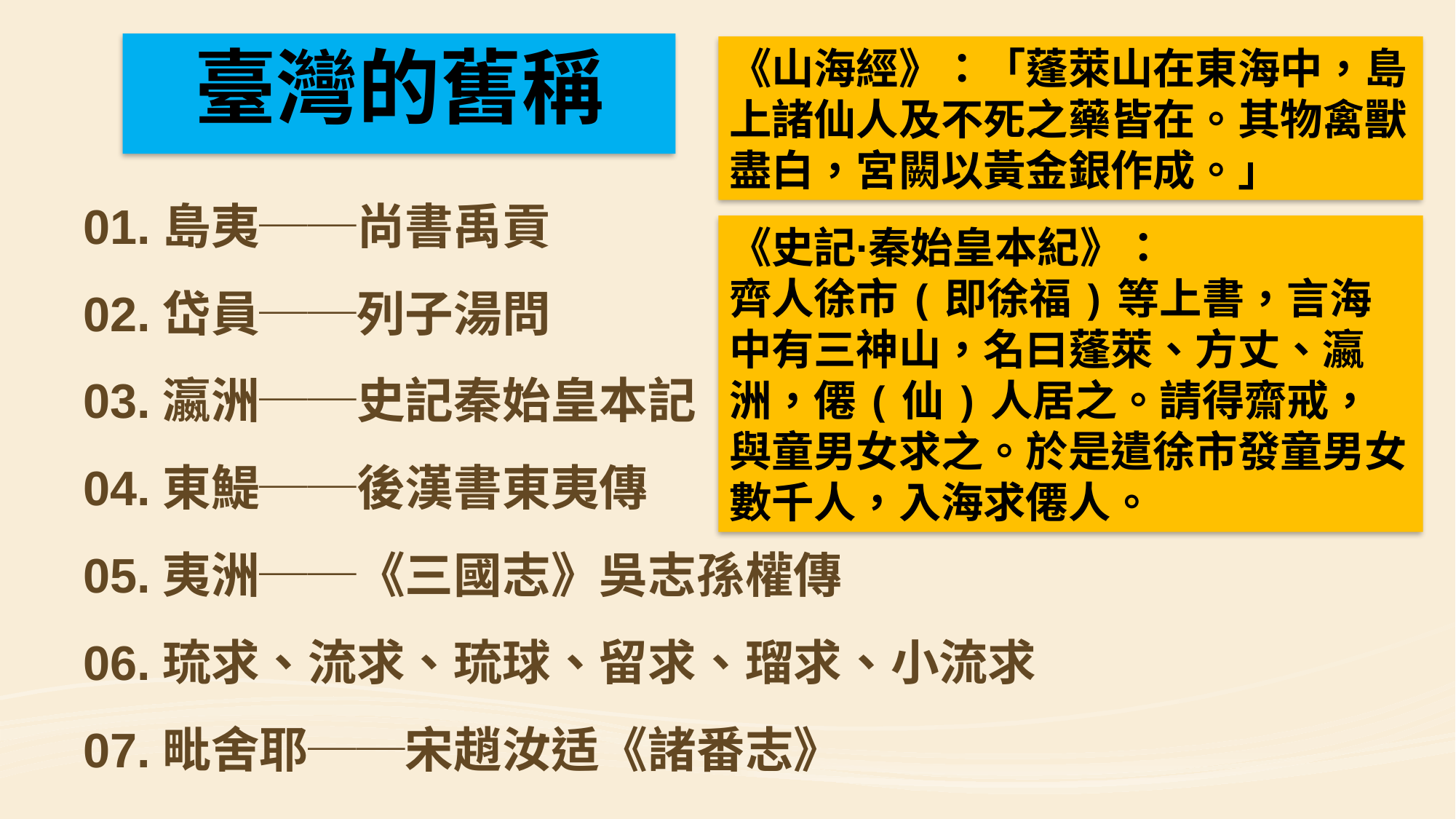

臺灣的舊稱
《山海經》：「蓬萊山在東海中，島上諸仙人及不死之藥皆在。其物禽獸盡白，宮闕以黃金銀作成。」
01.島夷──尚書禹貢
02.岱員──列子湯問
03.瀛洲──史記秦始皇本記
04.東鯷──後漢書東夷傳
05.夷洲──《三國志》吳志孫權傳
06.琉求、流求、琉球、留求、瑠求、小流求
07.毗舍耶──宋趙汝适《諸番志》
《史記∙秦始皇本紀》：
齊人徐市(即徐福)等上書，言海中有三神山，名曰蓬萊、方丈、瀛洲，僊(仙)人居之。請得齋戒，與童男女求之。於是遣徐市發童男女數千人，入海求僊人。